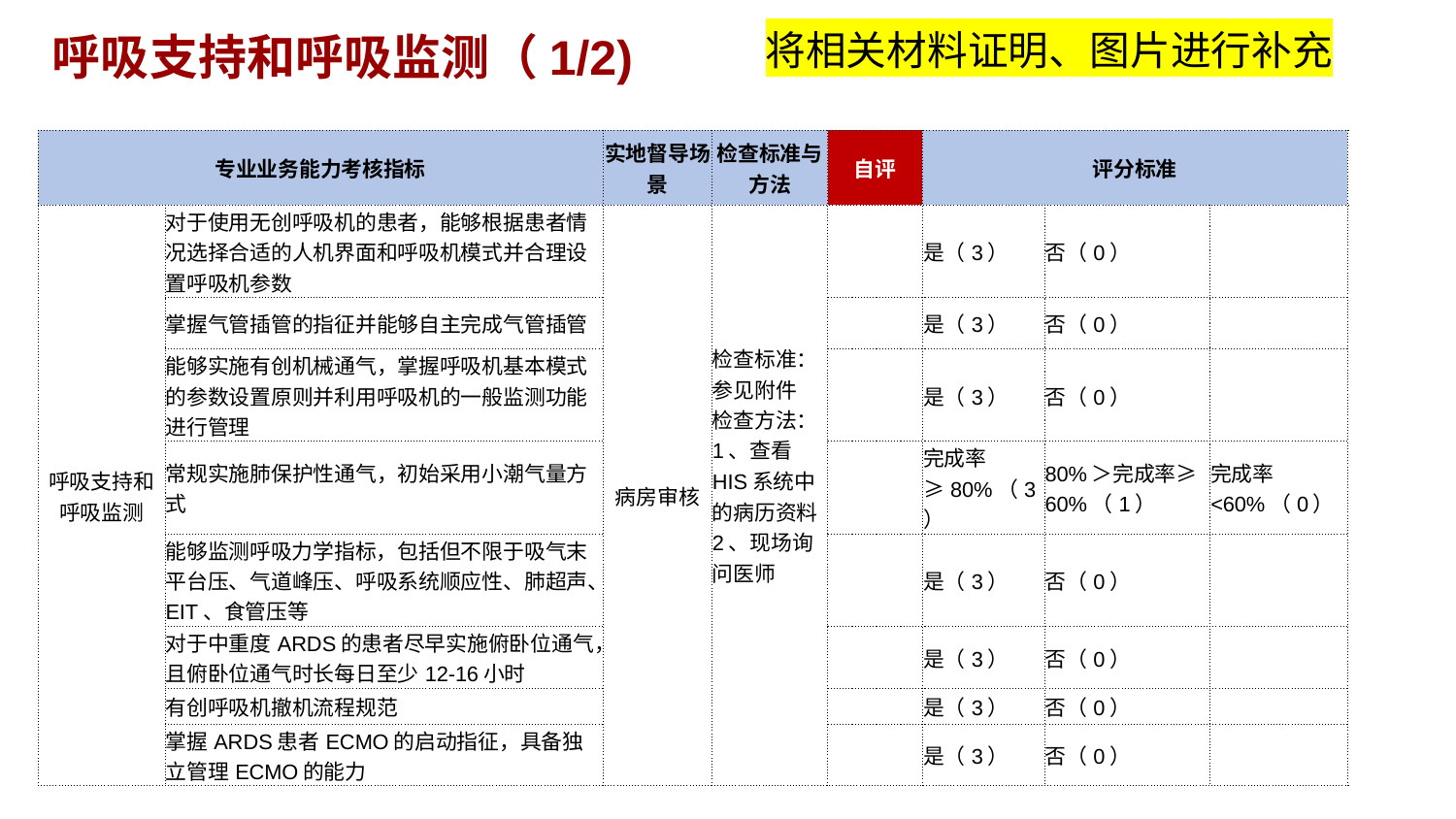

将相关材料证明、图片进行补充

呼吸支持和呼吸监测（1/2)
| 专业业务能力考核指标 |  | 实地督导场景 | 检查标准与方法 | 自评 | 评分标准 |  |  |
| --- | --- | --- | --- | --- | --- | --- | --- |
| 呼吸支持和呼吸监测 | 对于使用无创呼吸机的患者，能够根据患者情况选择合适的人机界面和呼吸机模式并合理设置呼吸机参数 | 病房审核 | 检查标准：参见附件 检查方法：1、查看HIS系统中的病历资料 2、现场询问医师 |  | 是（3） | 否（0） |  |
|  | 掌握气管插管的指征并能够自主完成气管插管 |  |  |  | 是（3） | 否（0） |  |
|  | 能够实施有创机械通气，掌握呼吸机基本模式的参数设置原则并利用呼吸机的一般监测功能进行管理 |  |  |  | 是（3） | 否（0） |  |
|  | 常规实施肺保护性通气，初始采用小潮气量方式 |  |  |  | 完成率≥80%（3） | 80%＞完成率≥60%（1） | 完成率<60%（0） |
|  | 能够监测呼吸力学指标，包括但不限于吸气末平台压、气道峰压、呼吸系统顺应性、肺超声、EIT、食管压等 |  |  |  | 是（3） | 否（0） |  |
|  | 对于中重度ARDS的患者尽早实施俯卧位通气，且俯卧位通气时长每日至少12-16小时 |  |  |  | 是（3） | 否（0） |  |
|  | 有创呼吸机撤机流程规范 |  |  |  | 是（3） | 否（0） |  |
|  | 掌握ARDS患者ECMO的启动指征，具备独立管理ECMO的能力 |  |  |  | 是（3） | 否（0） |  |